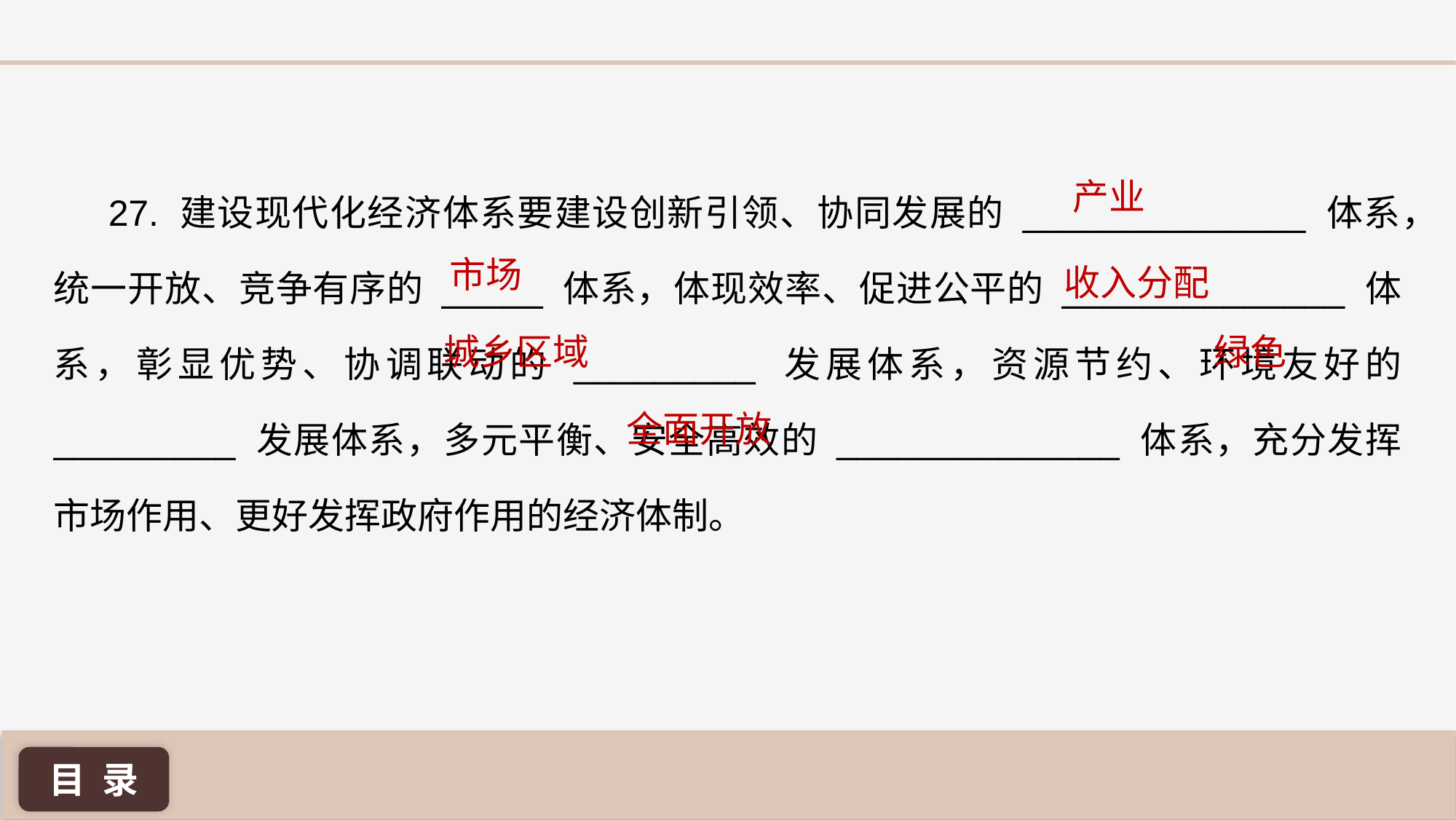

产业
27. 建设现代化经济体系要建设创新引领、协同发展的 ______________ 体系，统一开放、竞争有序的 _____ 体系，体现效率、促进公平的 ______________ 体系，彰显优势、协调联动的 _________ 发展体系，资源节约、环境友好的 _________ 发展体系，多元平衡、安全高效的 ______________ 体系，充分发挥市场作用、更好发挥政府作用的经济体制。
市场
收入分配
城乡区域
绿色
全面开放